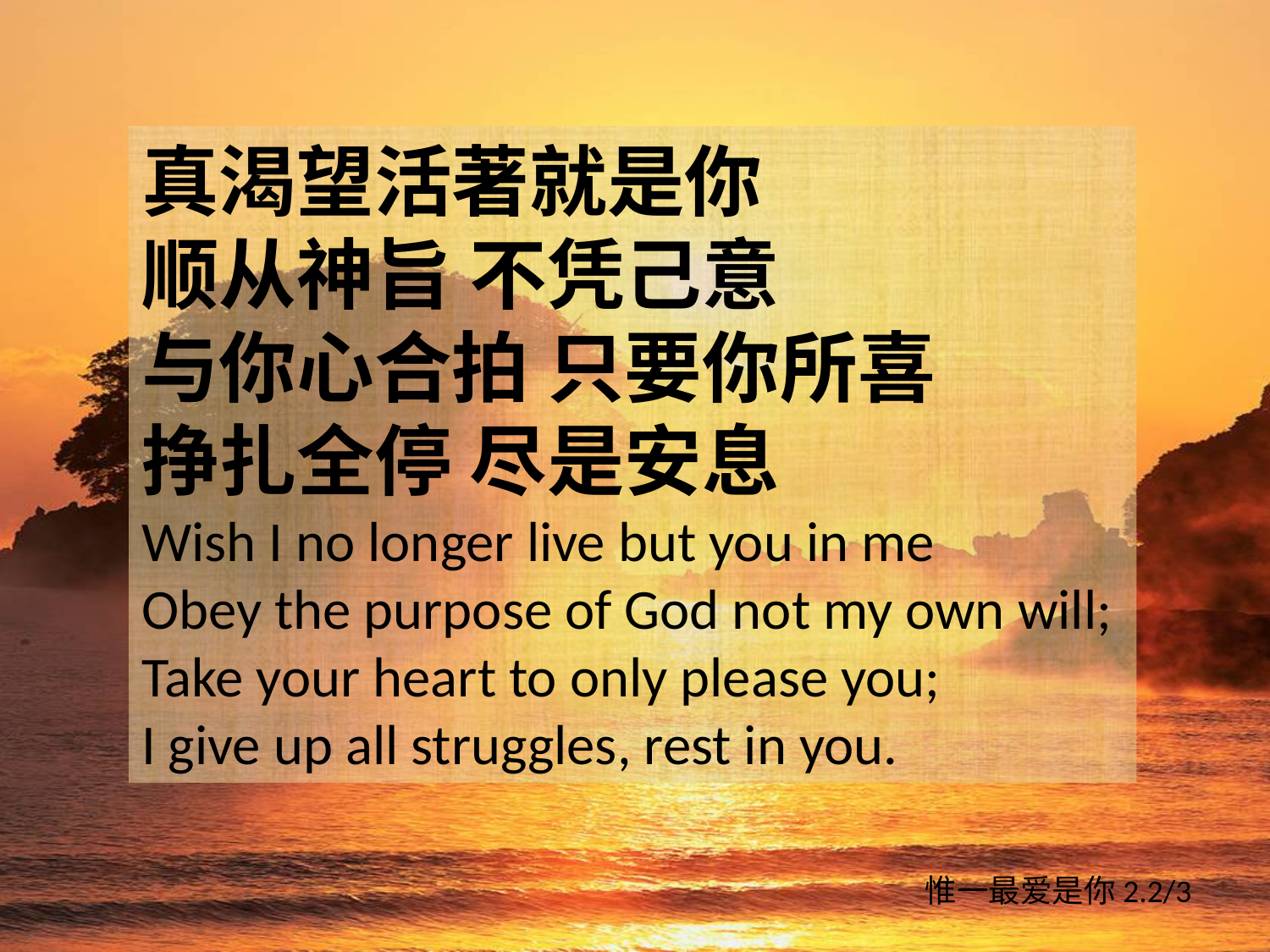

真渴望活著就是你
顺从神旨 不凭己意
与你心合拍 只要你所喜
挣扎全停 尽是安息
Wish I no longer live but you in me
Obey the purpose of God not my own will;
Take your heart to only please you;
I give up all struggles, rest in you.
惟一最爱是你2.2/3